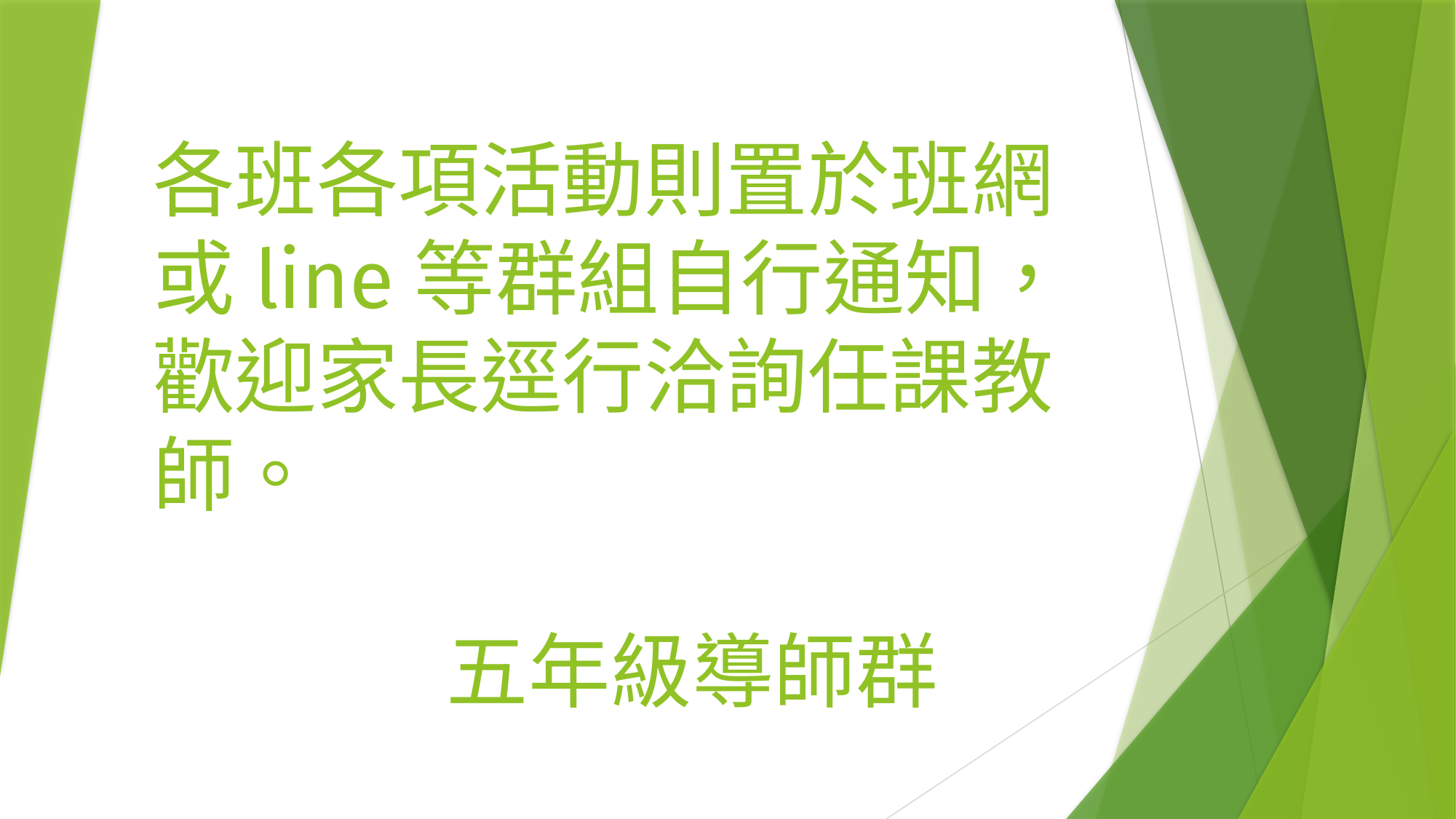

# 各班各項活動則置於班網或line等群組自行通知，歡迎家長逕行洽詢任課教師。 五年級導師群